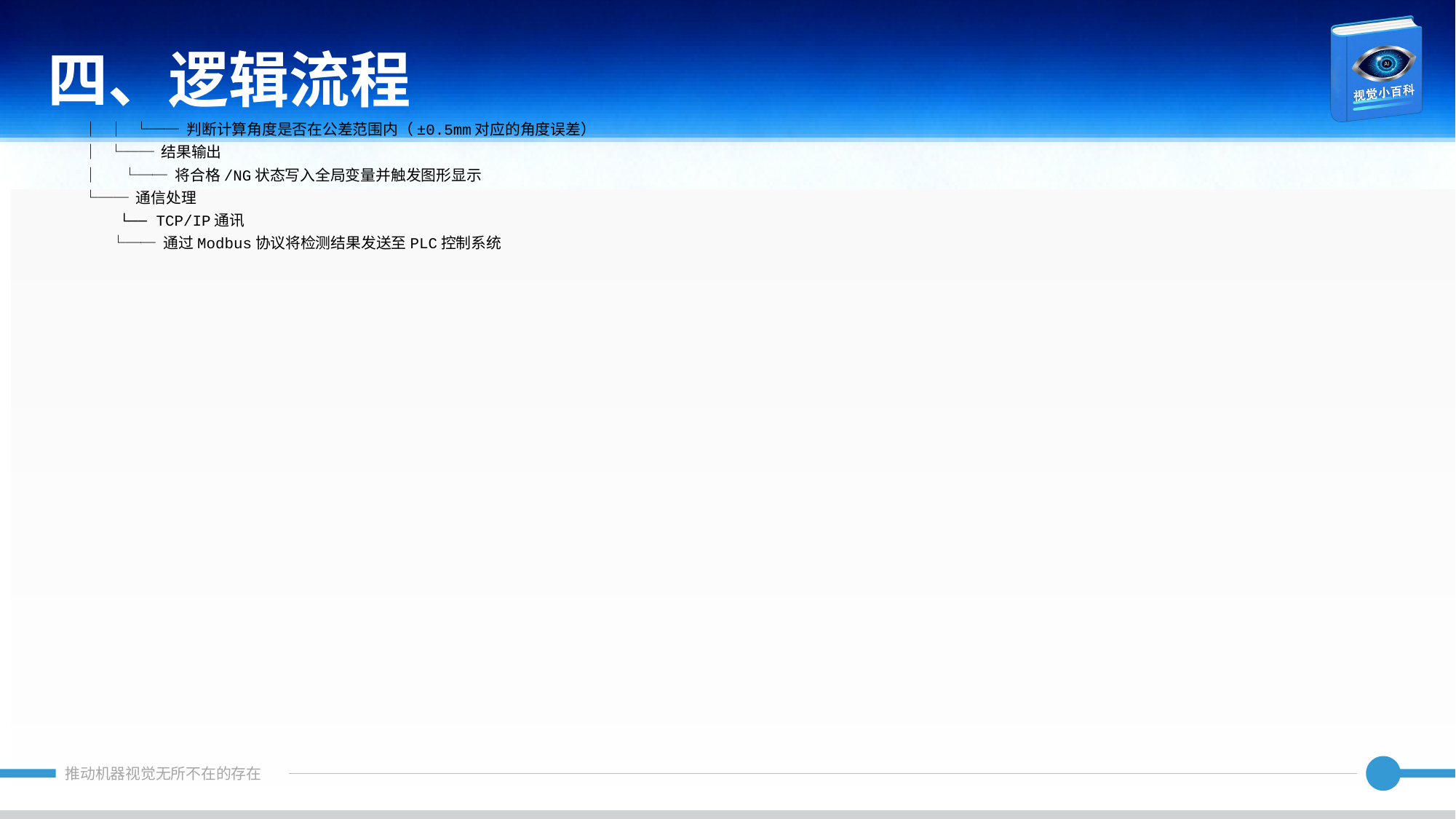

四、逻辑流程

│   │   └── 判断计算角度是否在公差范围内（±0.5mm对应的角度误差）
│   └── 结果输出
│       └── 将合格/NG状态写入全局变量并触发图形显示
└── 通信处理
    └── TCP/IP通讯
        └── 通过Modbus协议将检测结果发送至PLC控制系统
9